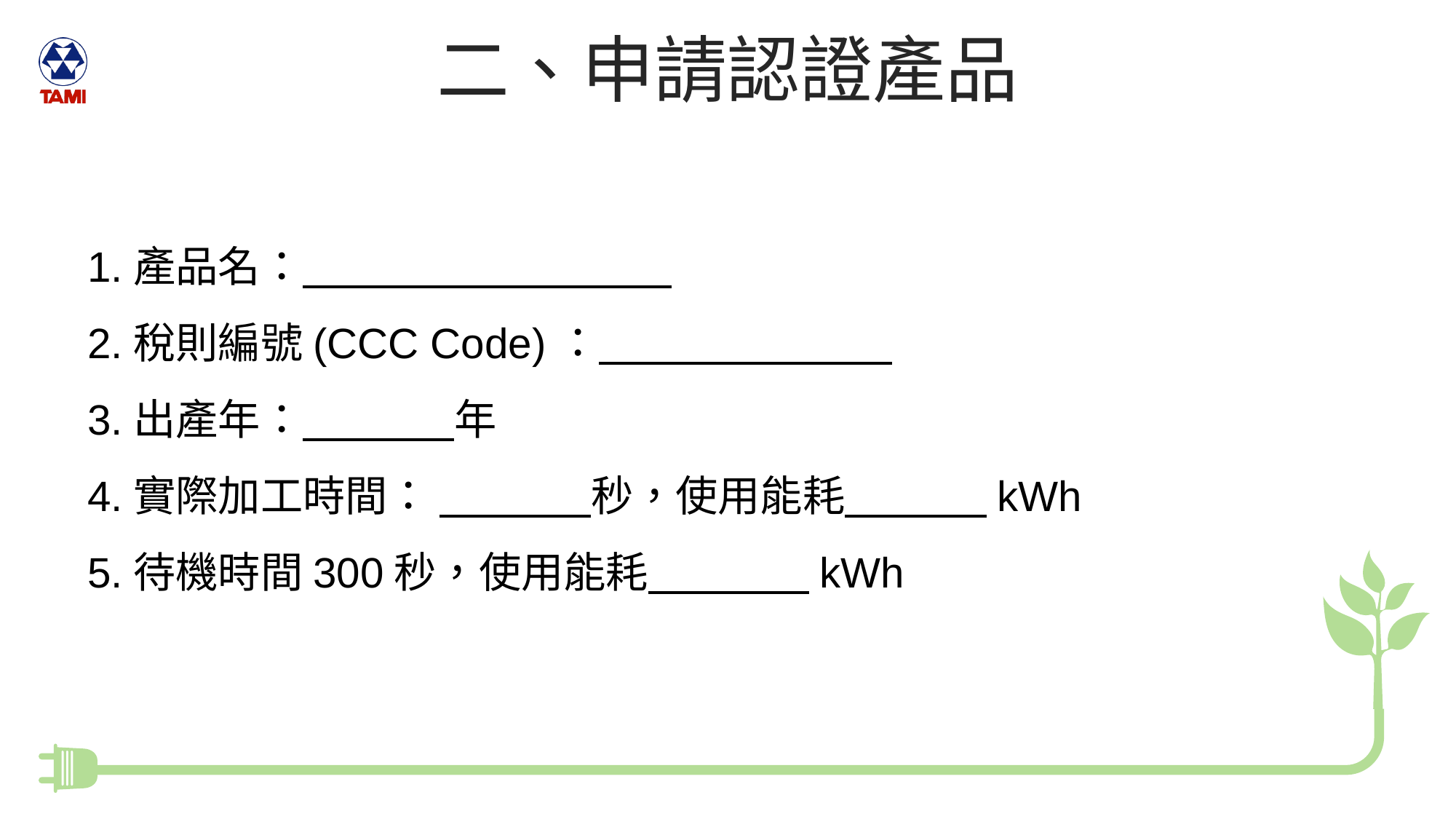

二、申請認證產品
1.產品名：                                       .
2.稅則編號(CCC Code)：                               .
3.出產年：                年
4.實際加工時間：                 秒，使用能耗               kWh
5.待機時間300秒，使用能耗                 kWh